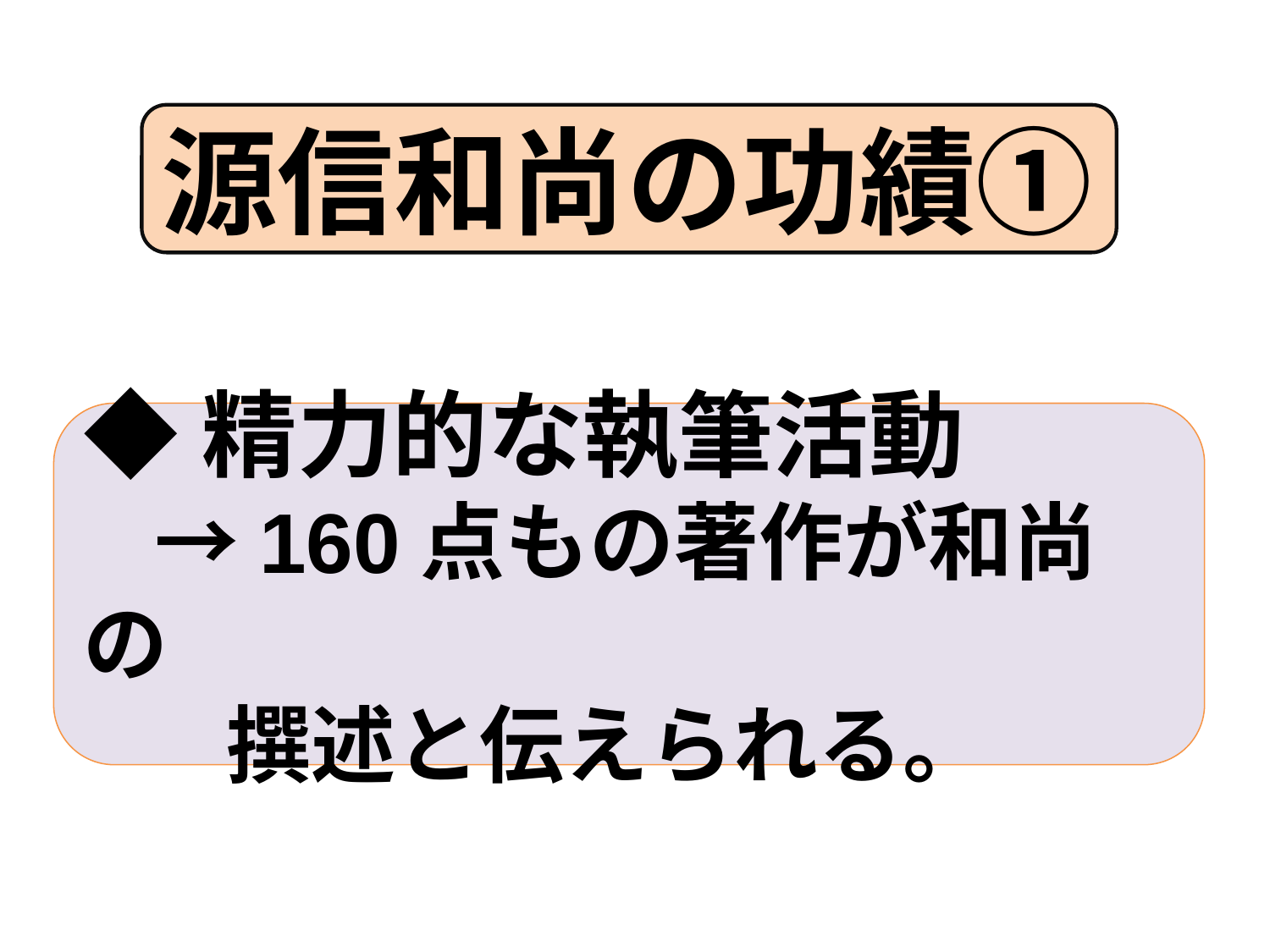

源信和尚の功績①

◆精力的な執筆活動
　→160点もの著作が和尚の
　   撰述と伝えられる。